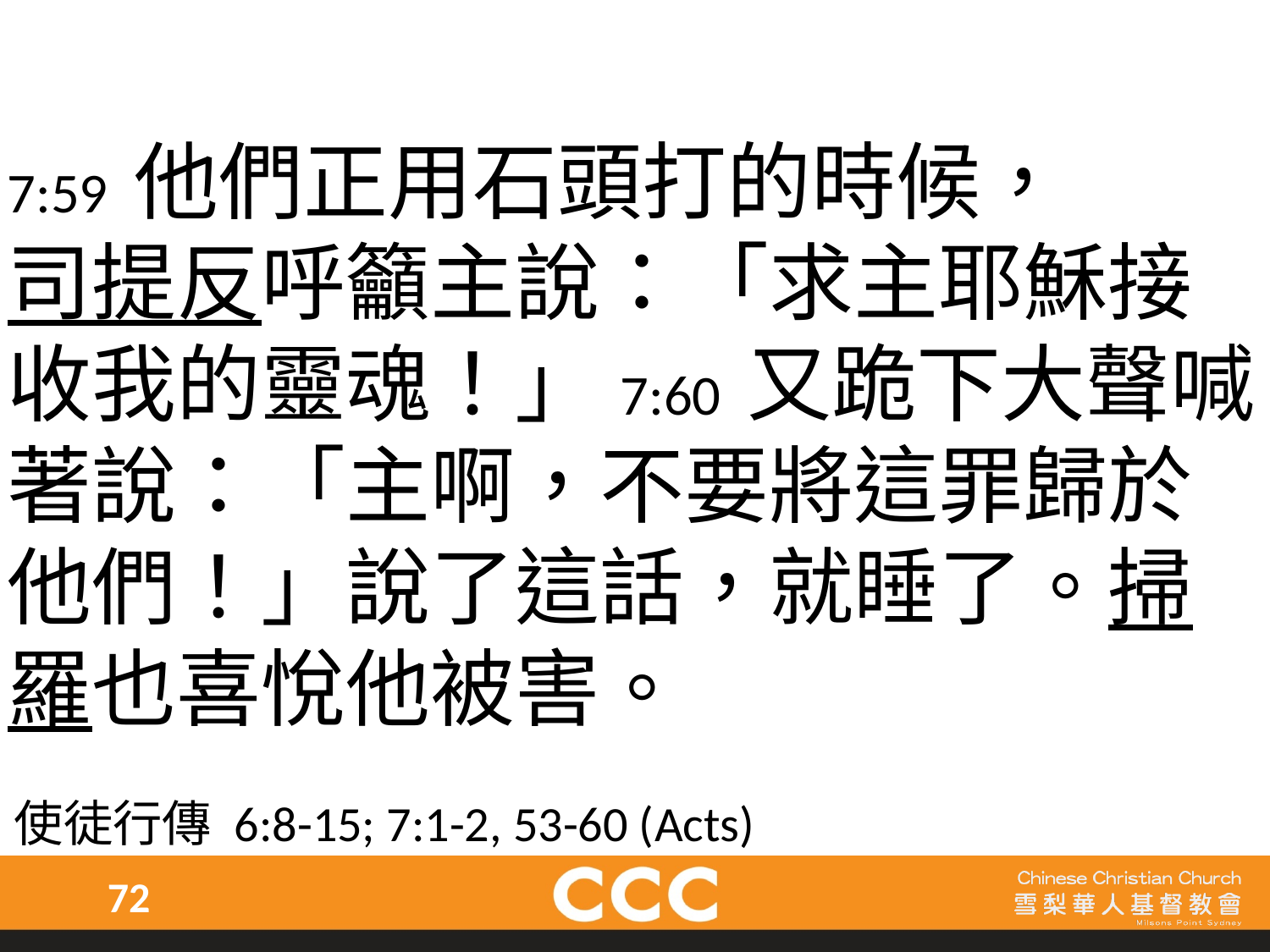

7:59 他們正用石頭打的時候，
司提反呼籲主說：「求主耶穌接收我的靈魂！」7:60 又跪下大聲喊著說：「主啊，不要將這罪歸於他們！」說了這話，就睡了。掃羅也喜悅他被害。

使徒行傳 6:8-15; 7:1-2, 53-60 (Acts)
72